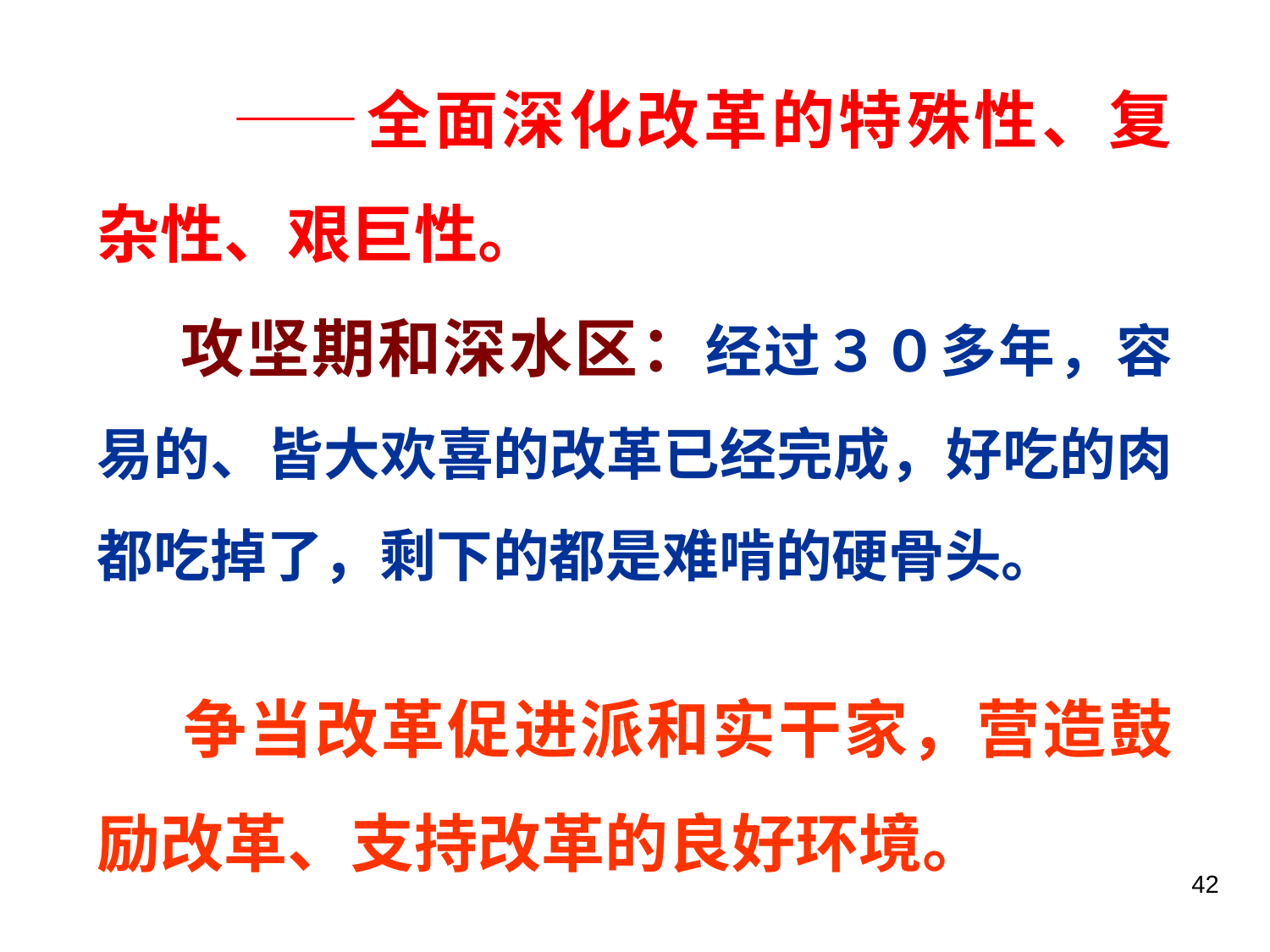

——全面深化改革的特殊性、复杂性、艰巨性。
    攻坚期和深水区：经过３０多年，容易的、皆大欢喜的改革已经完成，好吃的肉都吃掉了，剩下的都是难啃的硬骨头。

       争当改革促进派和实干家，营造鼓励改革、支持改革的良好环境。
42
42